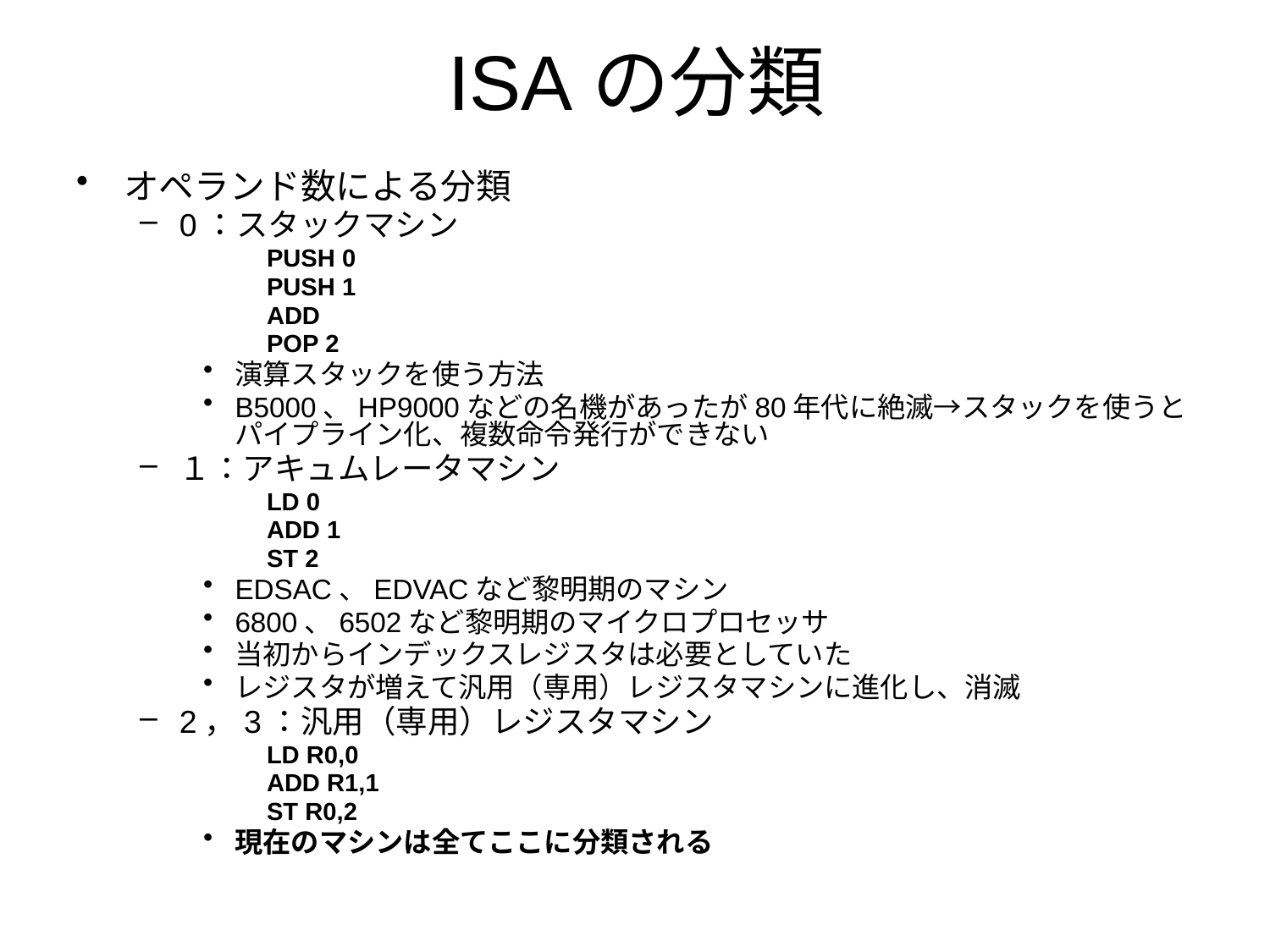

# ISAの分類
オペランド数による分類
0：スタックマシン
PUSH 0
PUSH 1
ADD
POP 2
演算スタックを使う方法
B5000、HP9000などの名機があったが80年代に絶滅→スタックを使うとパイプライン化、複数命令発行ができない
１：アキュムレータマシン
LD 0
ADD 1
ST 2
EDSAC、EDVACなど黎明期のマシン
6800、6502など黎明期のマイクロプロセッサ
当初からインデックスレジスタは必要としていた
レジスタが増えて汎用（専用）レジスタマシンに進化し、消滅
2，3：汎用（専用）レジスタマシン
LD R0,0
ADD R1,1
ST R0,2
現在のマシンは全てここに分類される